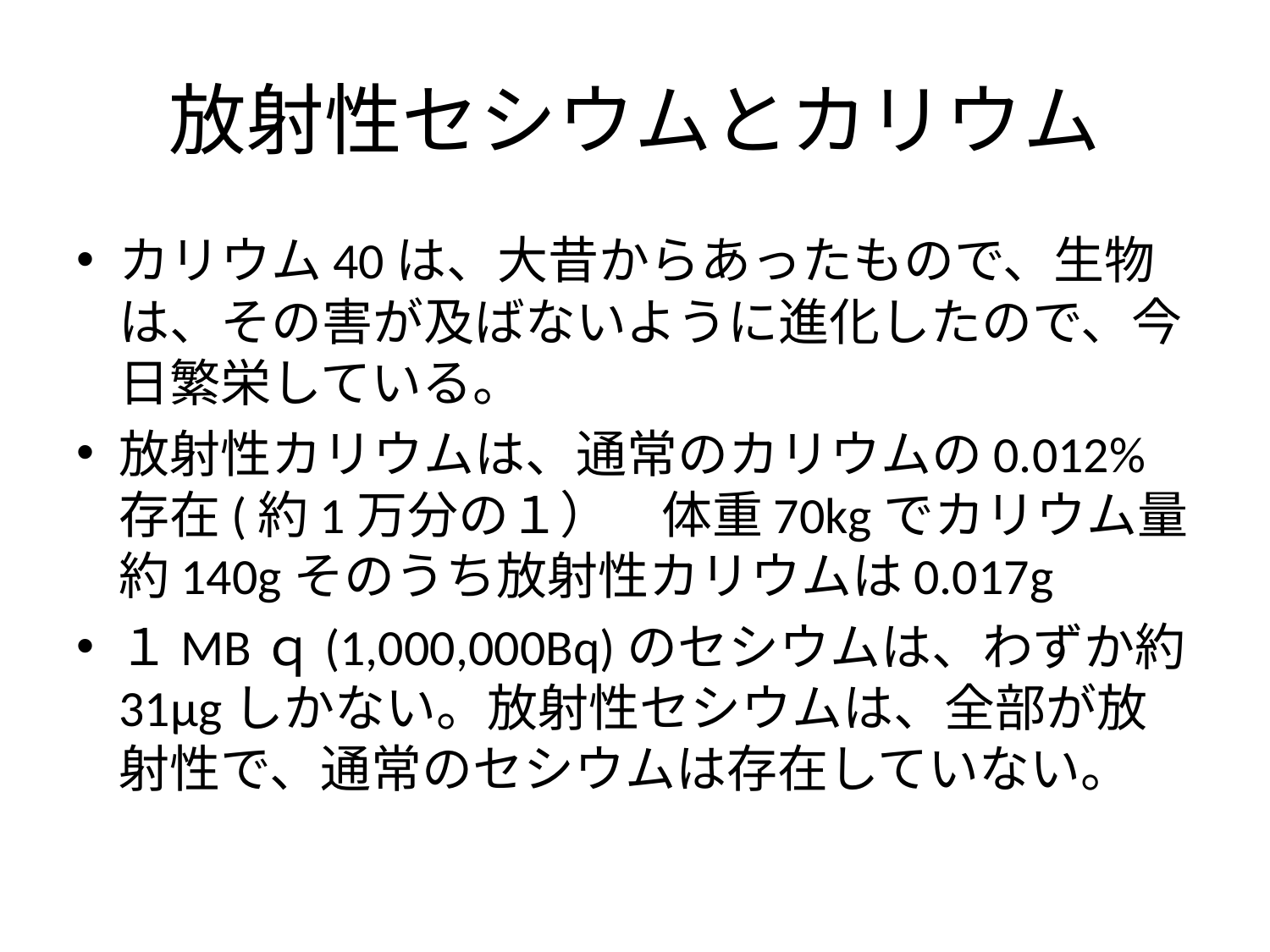

# 放射性セシウムとカリウム
カリウム40は、大昔からあったもので、生物は、その害が及ばないように進化したので、今日繁栄している。
放射性カリウムは、通常のカリウムの0.012%存在(約1万分の１）　体重70kgでカリウム量約140gそのうち放射性カリウムは0.017g
１MBｑ(1,000,000Bq)のセシウムは、わずか約31μgしかない。放射性セシウムは、全部が放射性で、通常のセシウムは存在していない。